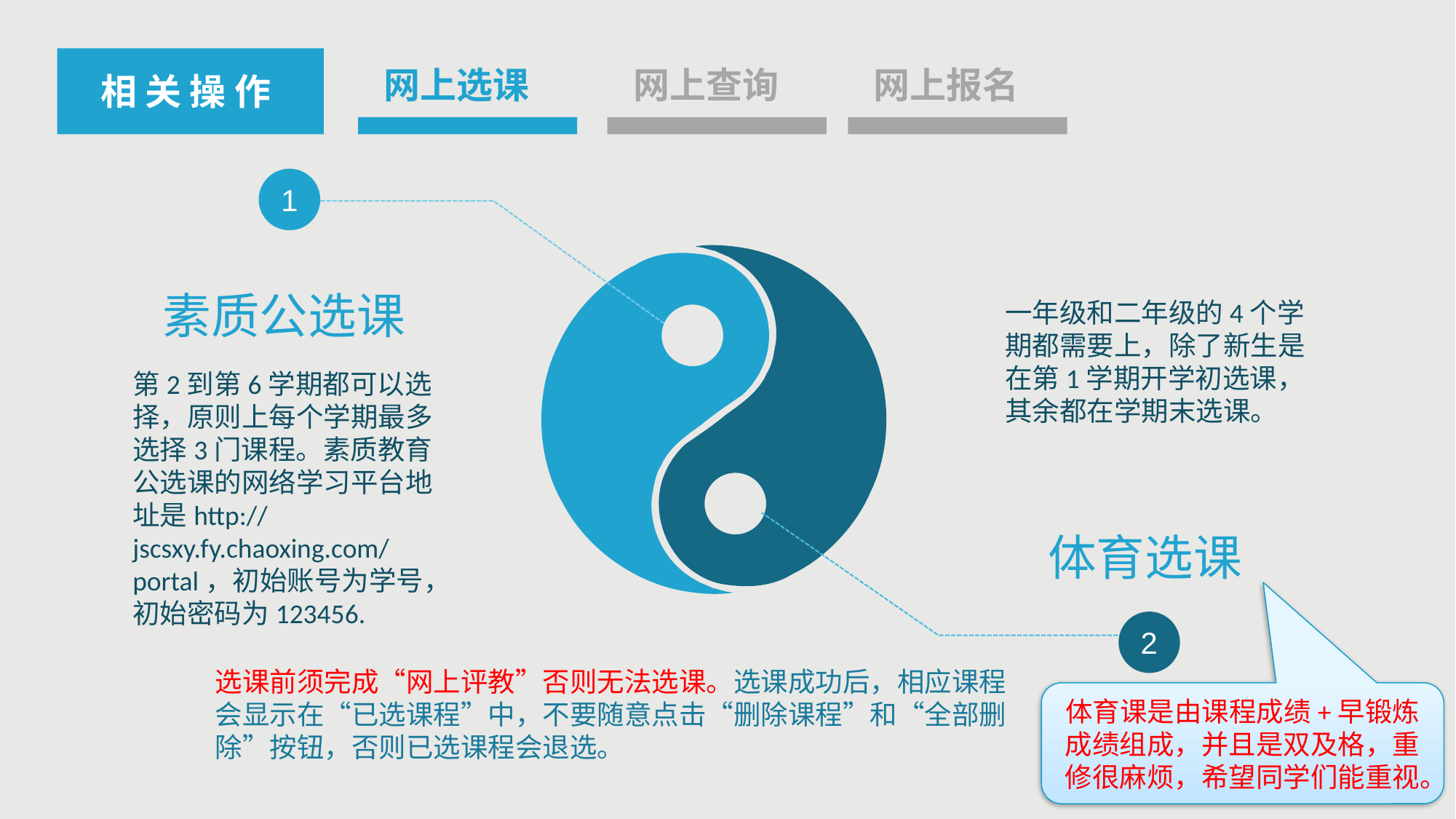

相 关 操 作
网上选课

网上查询
网上报名

1

素质公选课
一年级和二年级的4个学期都需要上，除了新生是在第1学期开学初选课，其余都在学期末选课。
第2到第6学期都可以选择，原则上每个学期最多选择3门课程。素质教育公选课的网络学习平台地址是http://jscsxy.fy.chaoxing.com/portal，初始账号为学号，初始密码为123456.
体育选课

2
选课前须完成“网上评教”否则无法选课。选课成功后，相应课程会显示在“已选课程”中，不要随意点击“删除课程”和“全部删除”按钮，否则已选课程会退选。
体育课是由课程成绩+早锻炼成绩组成，并且是双及格，重修很麻烦，希望同学们能重视。